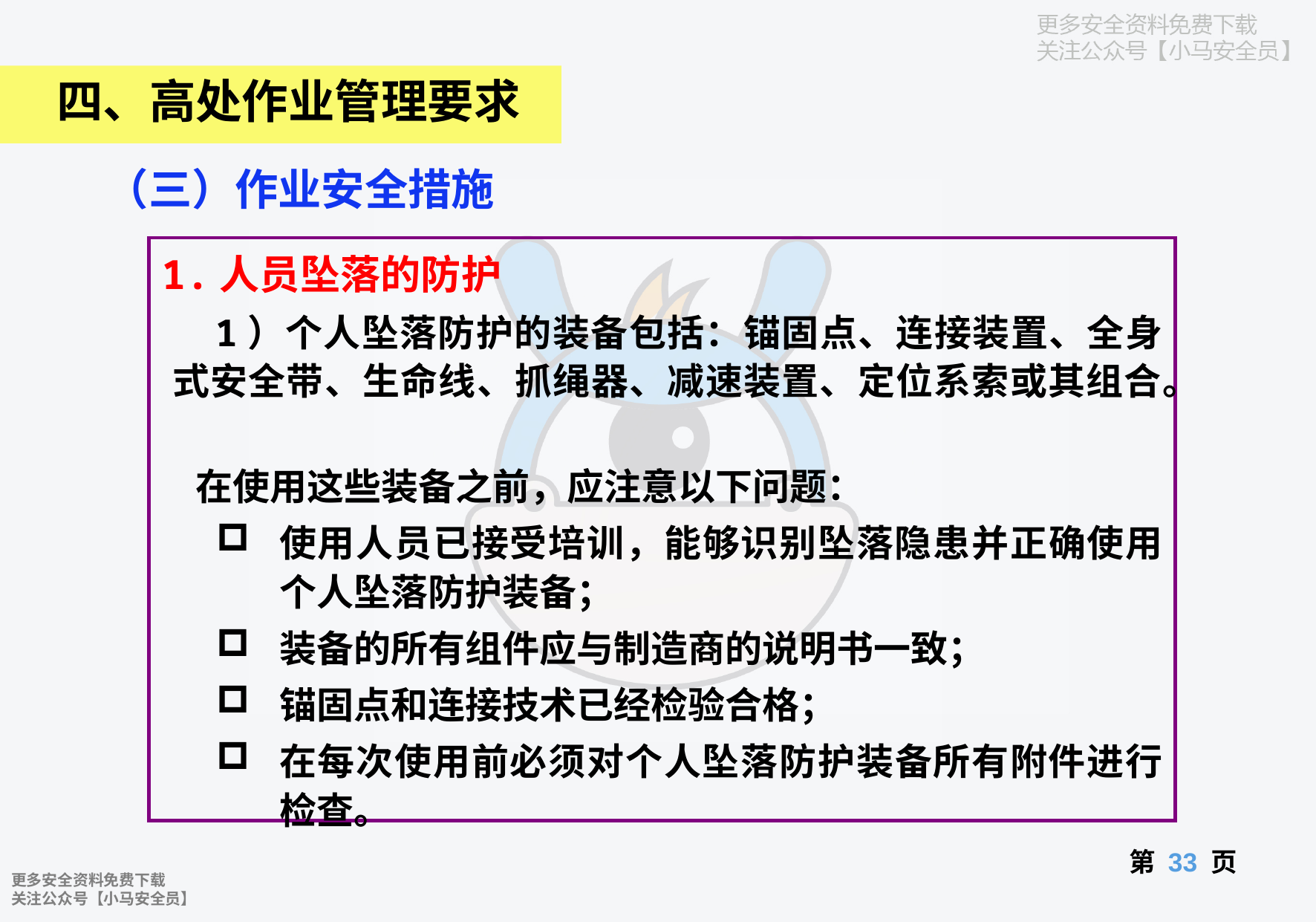

四、高处作业管理要求
（三）作业安全措施
1.人员坠落的防护
   1）个人坠落防护的装备包括：锚固点、连接装置、全身式安全带、生命线、抓绳器、减速装置、定位系索或其组合。
   在使用这些装备之前，应注意以下问题：
使用人员已接受培训，能够识别坠落隐患并正确使用个人坠落防护装备；
装备的所有组件应与制造商的说明书一致；
锚固点和连接技术已经检验合格；
在每次使用前必须对个人坠落防护装备所有附件进行检查。
第 33 页